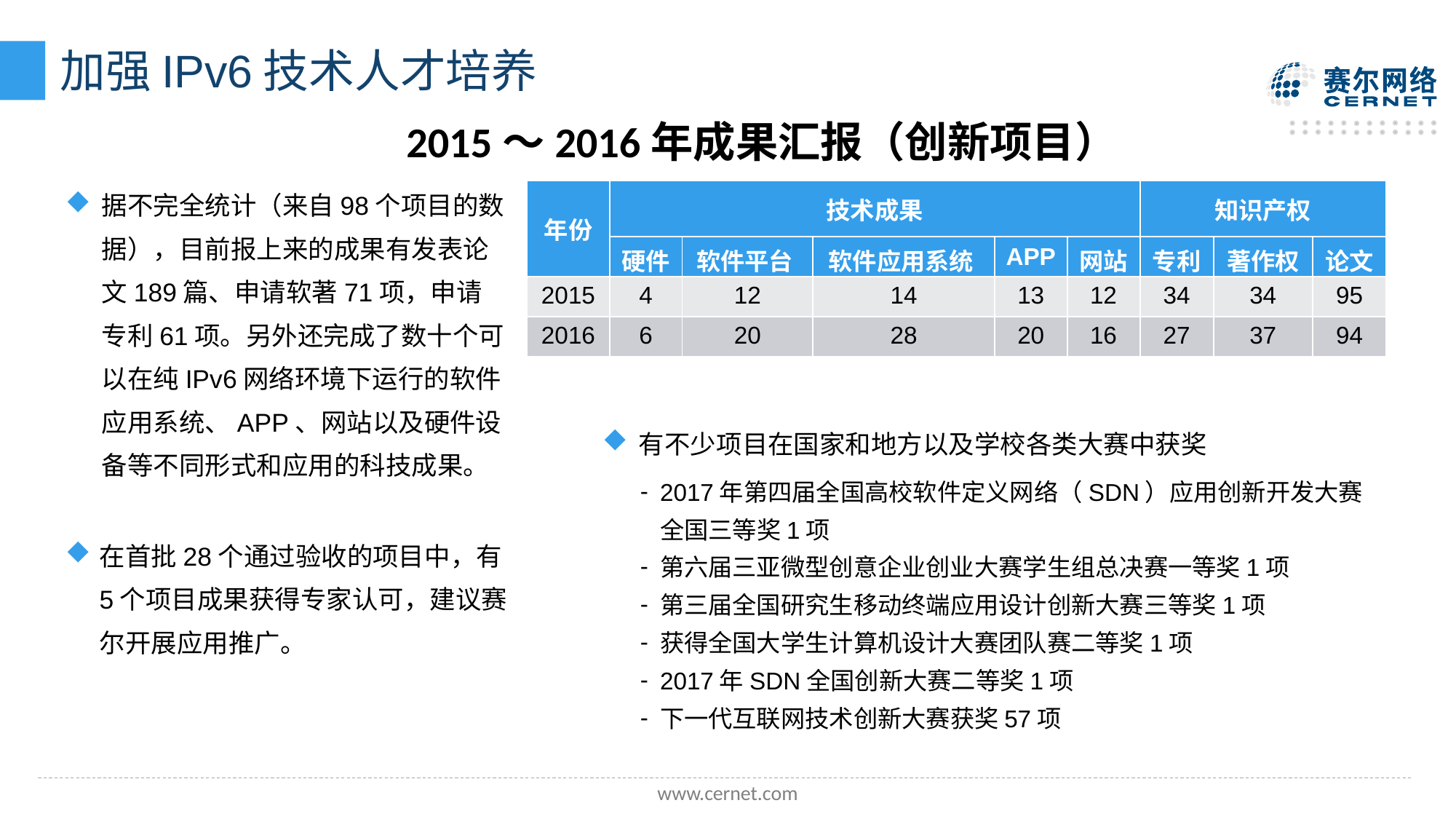

# 加强IPv6技术人才培养
2015～2016年成果汇报（创新项目）
据不完全统计（来自98个项目的数据），目前报上来的成果有发表论文189篇、申请软著71项，申请专利61项。另外还完成了数十个可以在纯IPv6网络环境下运行的软件应用系统、APP、网站以及硬件设备等不同形式和应用的科技成果。
| 年份 | 技术成果 |  |  |  |  | 知识产权 |  |  |
| --- | --- | --- | --- | --- | --- | --- | --- | --- |
|  | 硬件 | 软件平台 | 软件应用系统 | APP | 网站 | 专利 | 著作权 | 论文 |
| 2015 | 4 | 12 | 14 | 13 | 12 | 34 | 34 | 95 |
| 2016 | 6 | 20 | 28 | 20 | 16 | 27 | 37 | 94 |
有不少项目在国家和地方以及学校各类大赛中获奖
2017年第四届全国高校软件定义网络（SDN）应用创新开发大赛全国三等奖1项
第六届三亚微型创意企业创业大赛学生组总决赛一等奖1项
第三届全国研究生移动终端应用设计创新大赛三等奖1项
获得全国大学生计算机设计大赛团队赛二等奖1项
2017年SDN全国创新大赛二等奖1项
下一代互联网技术创新大赛获奖57项
在首批28个通过验收的项目中，有5个项目成果获得专家认可，建议赛尔开展应用推广。